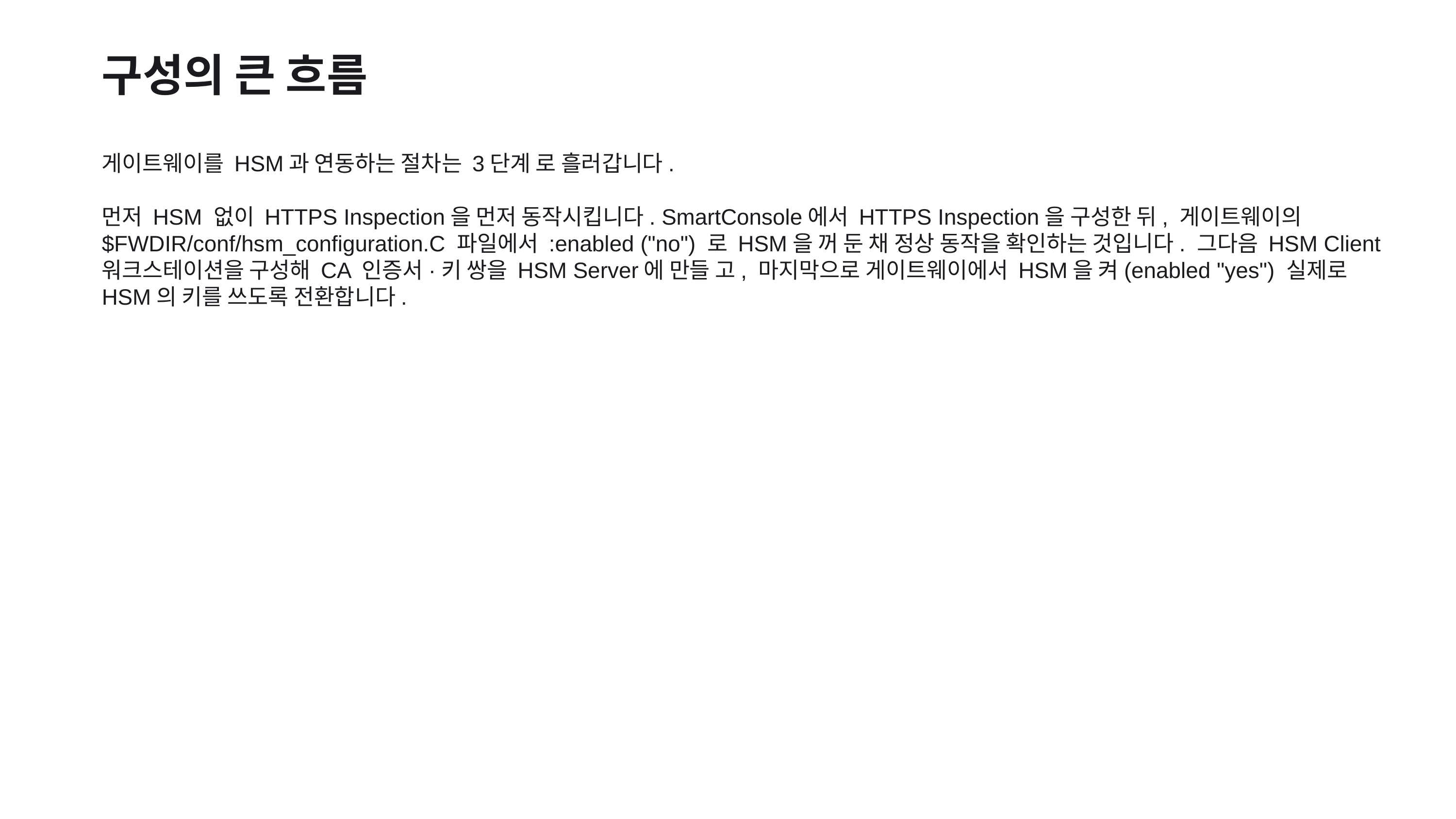

구성의 큰 흐름
게이트웨이를 HSM과 연동하는 절차는 3단계 로 흘러갑니다.

먼저 HSM 없이 HTTPS Inspection을 먼저 동작시킵니다. SmartConsole에서 HTTPS Inspection을 구성한 뒤, 게이트웨이의 $FWDIR/conf/hsm_configuration.C 파일에서 :enabled ("no") 로 HSM을 꺼 둔 채 정상 동작을 확인하는 것입니다. 그다음 HSM Client 워크스테이션을 구성해 CA 인증서·키 쌍을 HSM Server에 만들 고, 마지막으로 게이트웨이에서 HSM을 켜(enabled "yes") 실제로 HSM의 키를 쓰도록 전환합니다.